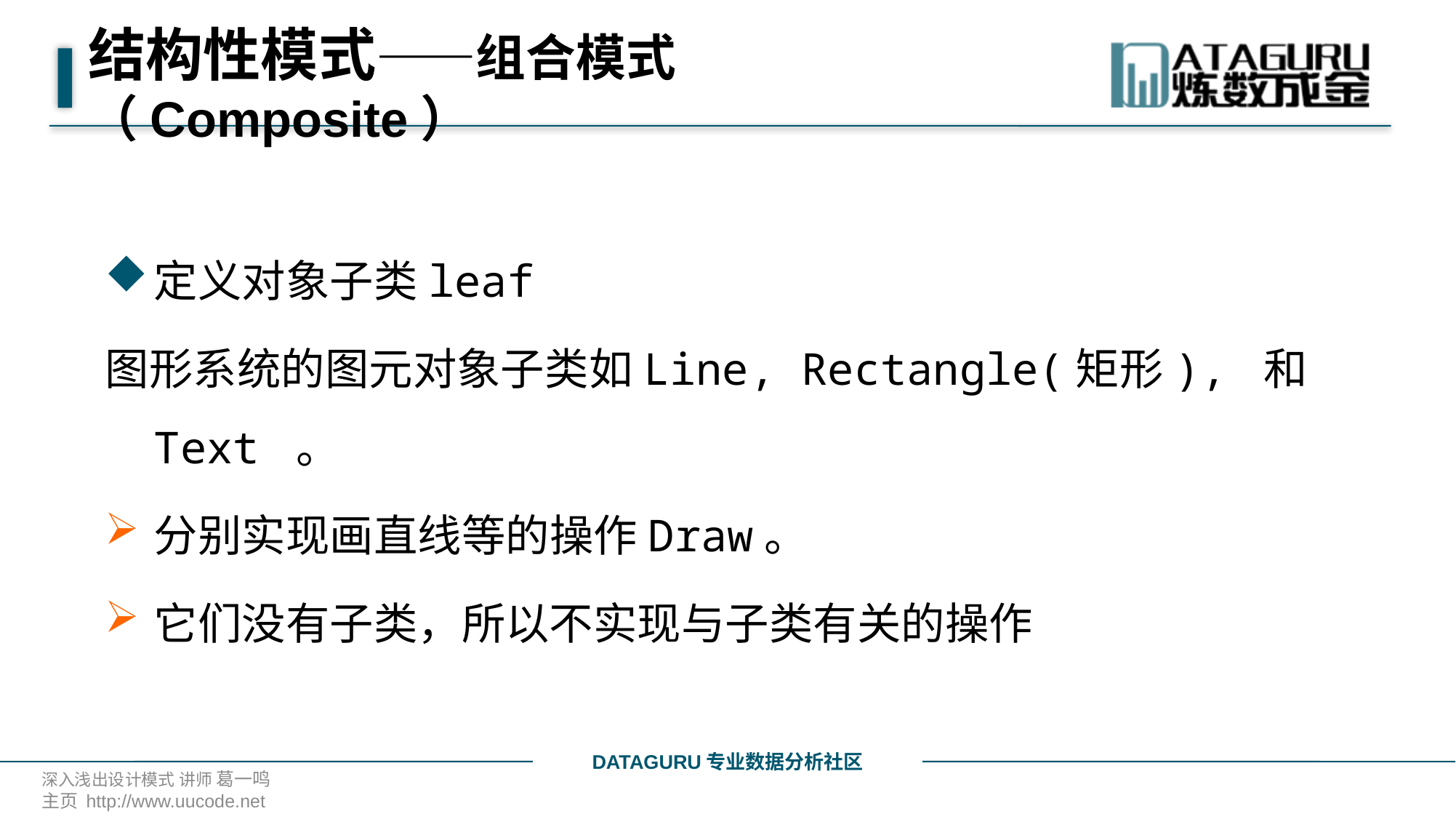

# 结构性模式——组合模式（Composite）
定义对象子类leaf
图形系统的图元对象子类如Line, Rectangle(矩形), 和 Text 。
分别实现画直线等的操作Draw。
它们没有子类，所以不实现与子类有关的操作